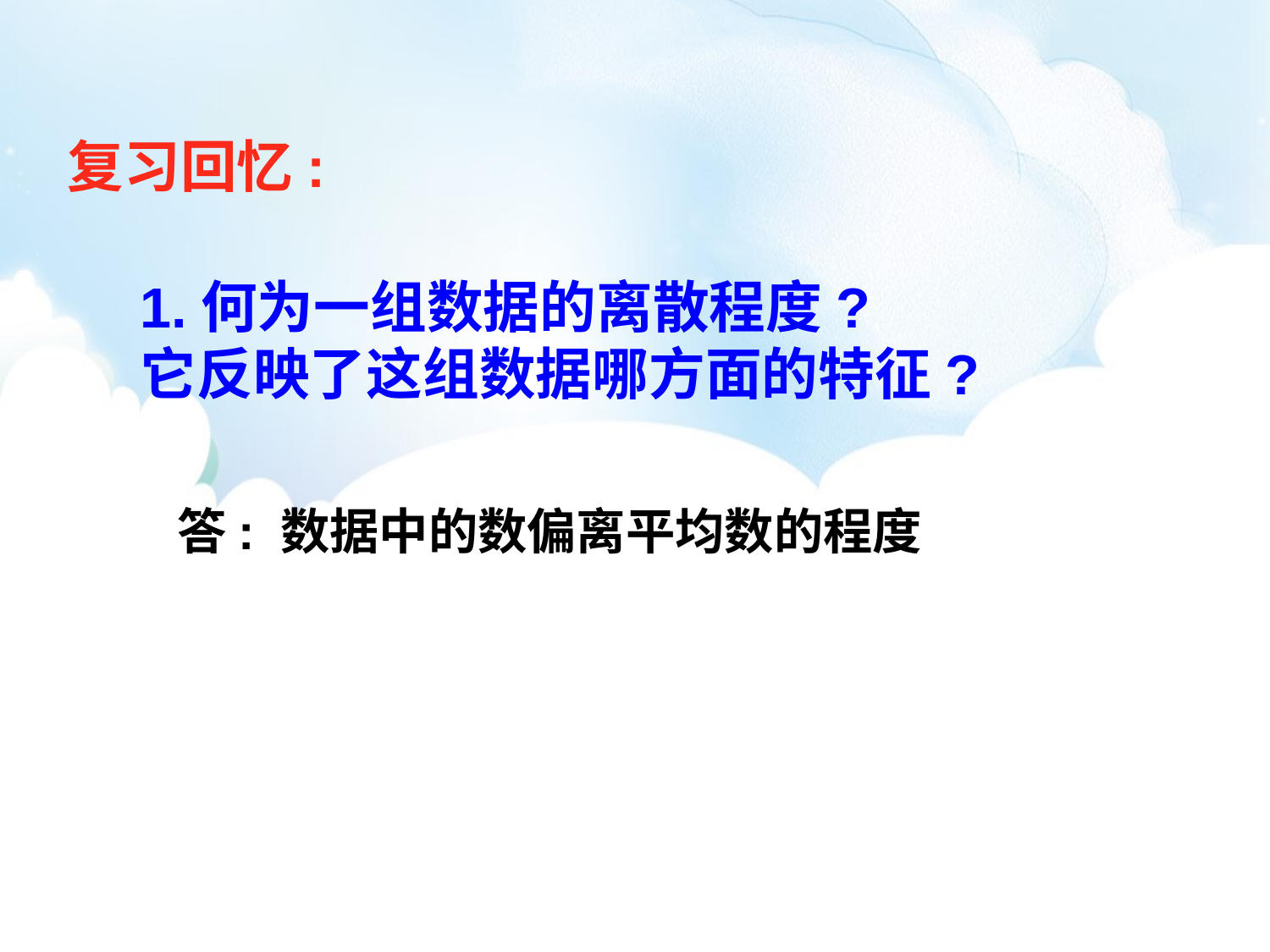

复习回忆:
1.何为一组数据的离散程度?
它反映了这组数据哪方面的特征?
答: 数据中的数偏离平均数的程度